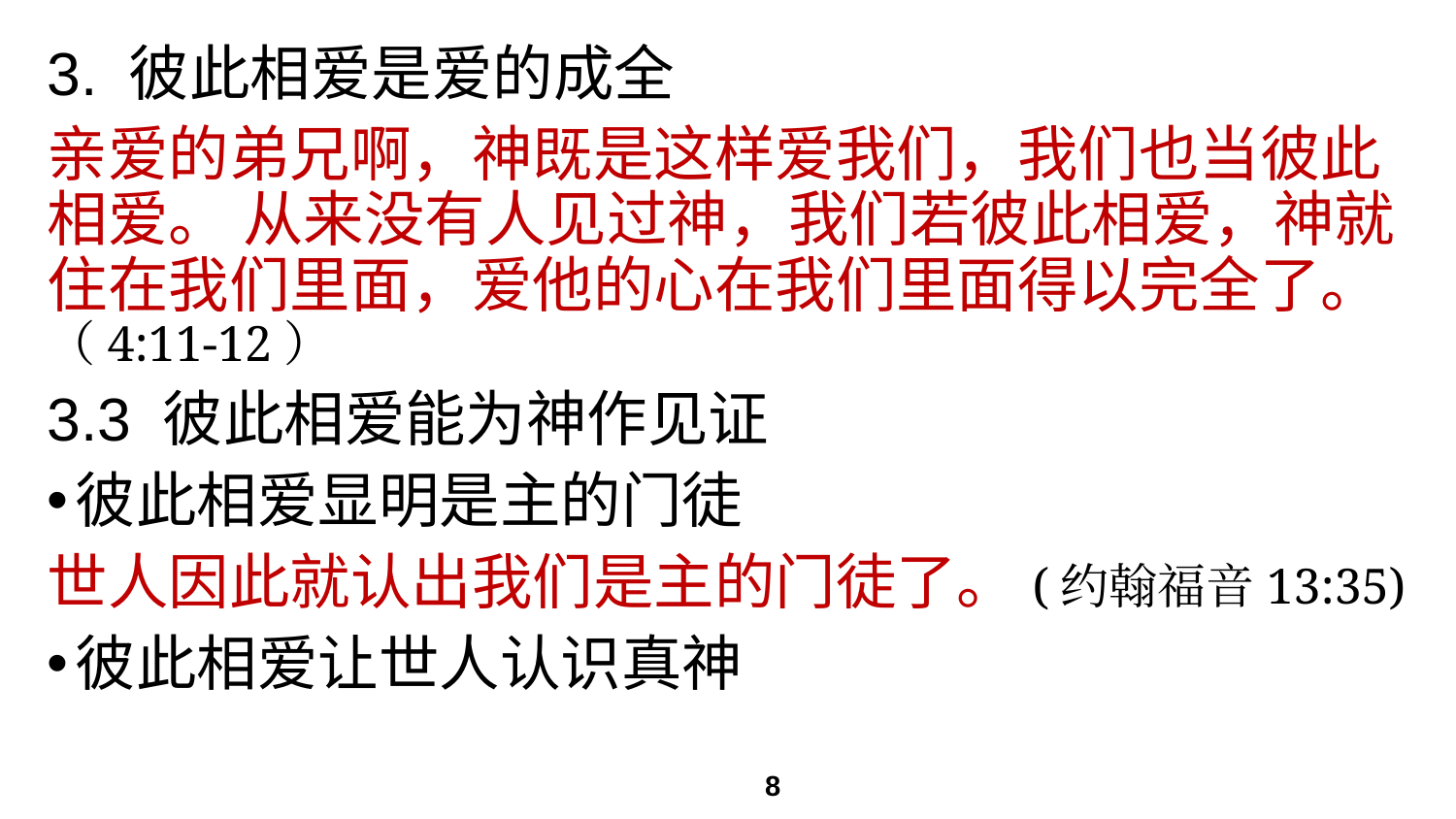

# 3. 彼此相爱是爱的成全
亲爱的弟兄啊，神既是这样爱我们，我们也当彼此相爱。 从来没有人见过神，我们若彼此相爱，神就住在我们里面，爱他的心在我们里面得以完全了。（4:11-12）
3.3 彼此相爱能为神作见证
彼此相爱显明是主的门徒
世人因此就认出我们是主的门徒了。(约翰福音13:35)
彼此相爱让世人认识真神
8